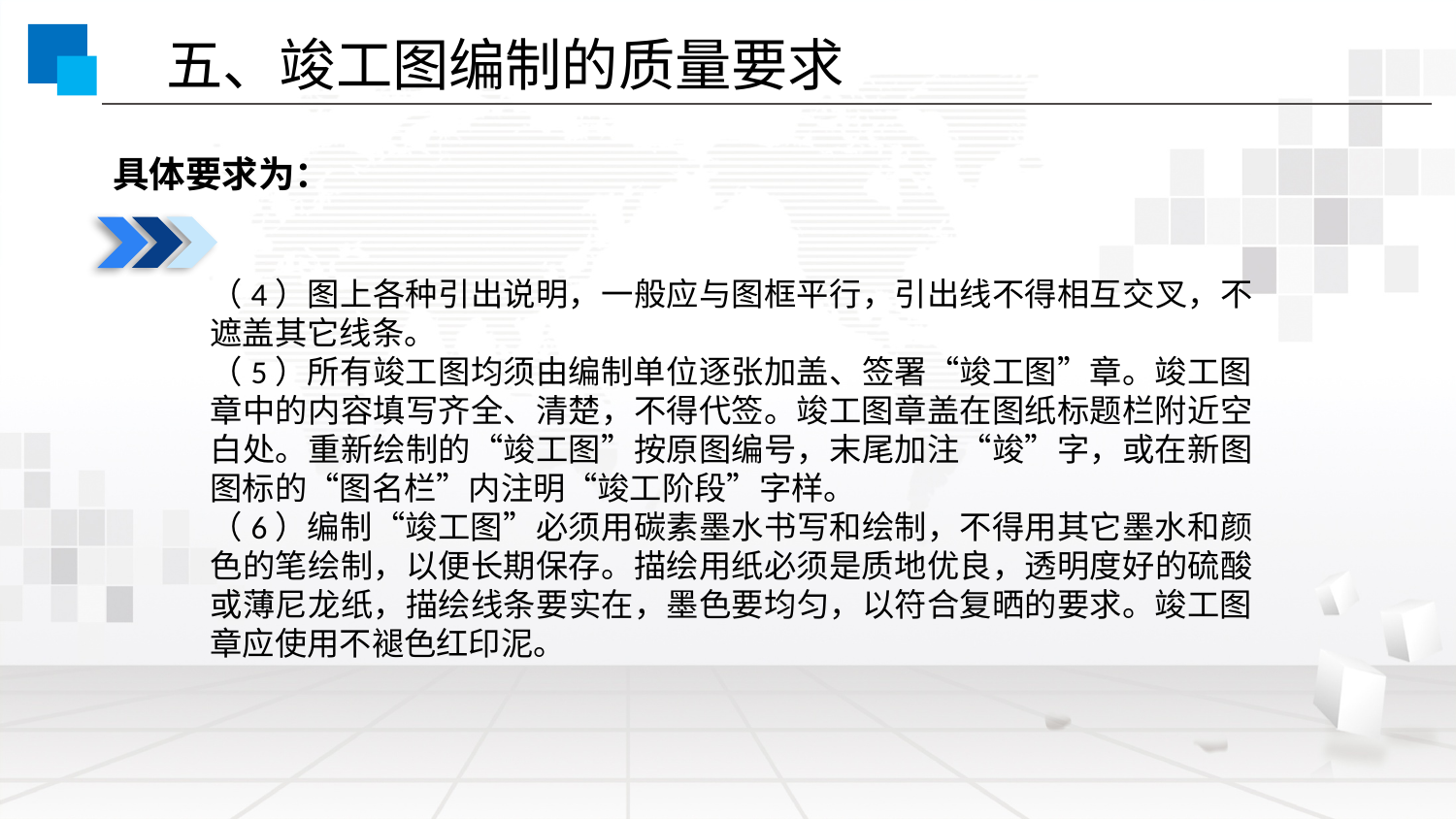

五、竣工图编制的质量要求
具体要求为：

（4）图上各种引出说明，一般应与图框平行，引出线不得相互交叉，不遮盖其它线条。
（5）所有竣工图均须由编制单位逐张加盖、签署“竣工图”章。竣工图章中的内容填写齐全、清楚，不得代签。竣工图章盖在图纸标题栏附近空白处。重新绘制的“竣工图”按原图编号，末尾加注“竣”字，或在新图图标的“图名栏”内注明“竣工阶段”字样。
（6）编制“竣工图”必须用碳素墨水书写和绘制，不得用其它墨水和颜色的笔绘制，以便长期保存。描绘用纸必须是质地优良，透明度好的硫酸或薄尼龙纸，描绘线条要实在，墨色要均匀，以符合复晒的要求。竣工图章应使用不褪色红印泥。